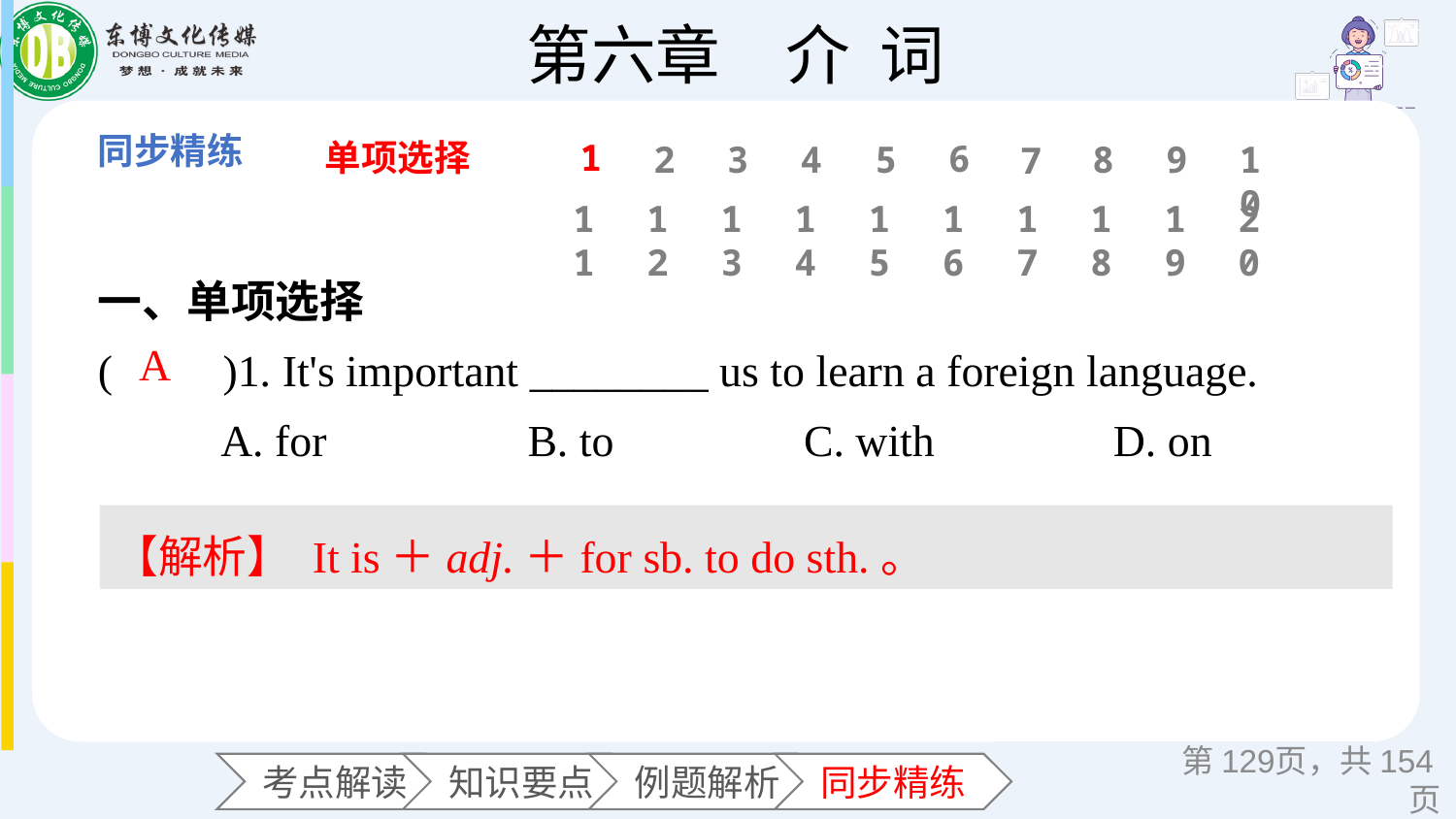

单项选择
1
6
2
3
4
5
8
9
10
7
11
12
13
14
15
16
17
18
19
20
一、单项选择
(　　)1. It's important ________ us to learn a foreign language.
           A. for                  B. to                 C. with                D. on
A
【解析】 It is＋adj.＋for sb. to do sth.。
第129页，共154页